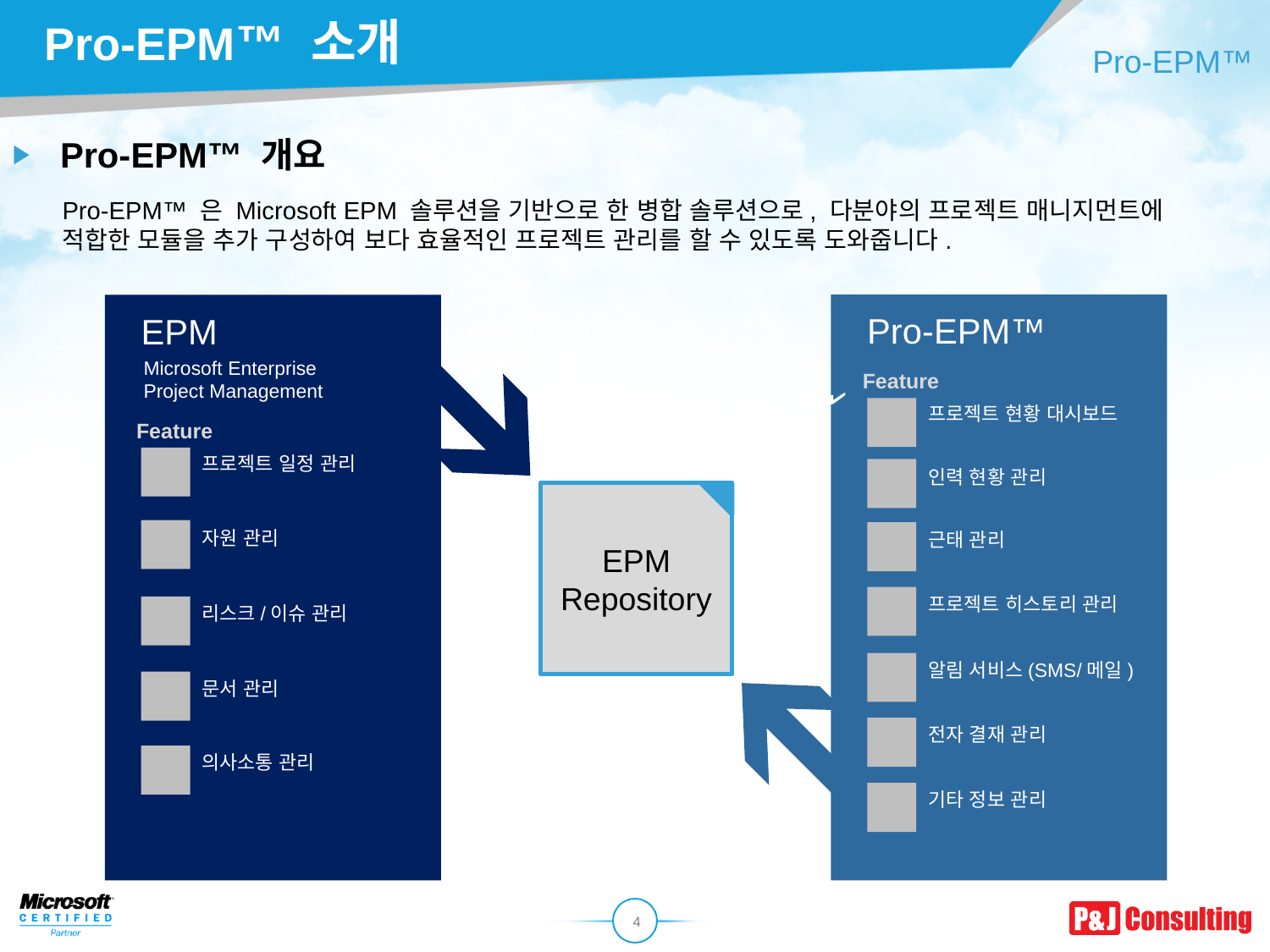

Pro-EPM™ 소개
Pro-EPM™
# Pro-EPM™ 개요
Pro-EPM™ 은 Microsoft EPM 솔루션을 기반으로 한 병합 솔루션으로, 다분야의 프로젝트 매니지먼트에 적합한 모듈을 추가 구성하여 보다 효율적인 프로젝트 관리를 할 수 있도록 도와줍니다.

EPM
Microsoft Enterprise
Project Management
Feature

프로젝트 일정 관리

자원 관리

리스크/이슈 관리

문서 관리

의사소통 관리
Pro-EPM™
Feature

프로젝트 현황 대시보드

인력 현황 관리
EPM
Repository
✔

근태 관리

프로젝트 히스토리 관리

알림 서비스(SMS/메일)

전자 결재 관리

기타 정보 관리